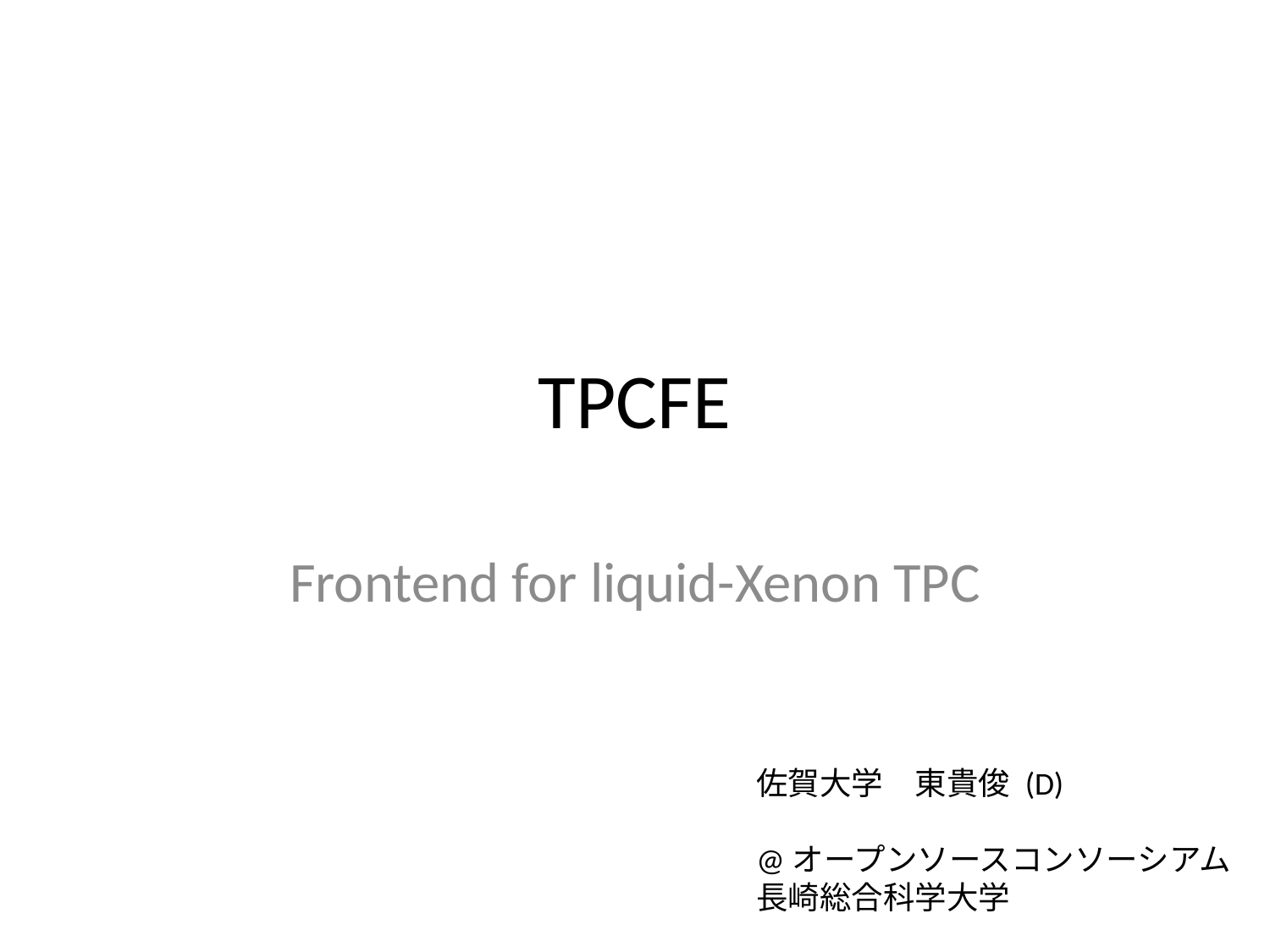

# TPCFE
Frontend for liquid-Xenon TPC
佐賀大学　東貴俊 (D)

@オープンソースコンソーシアム
長崎総合科学大学